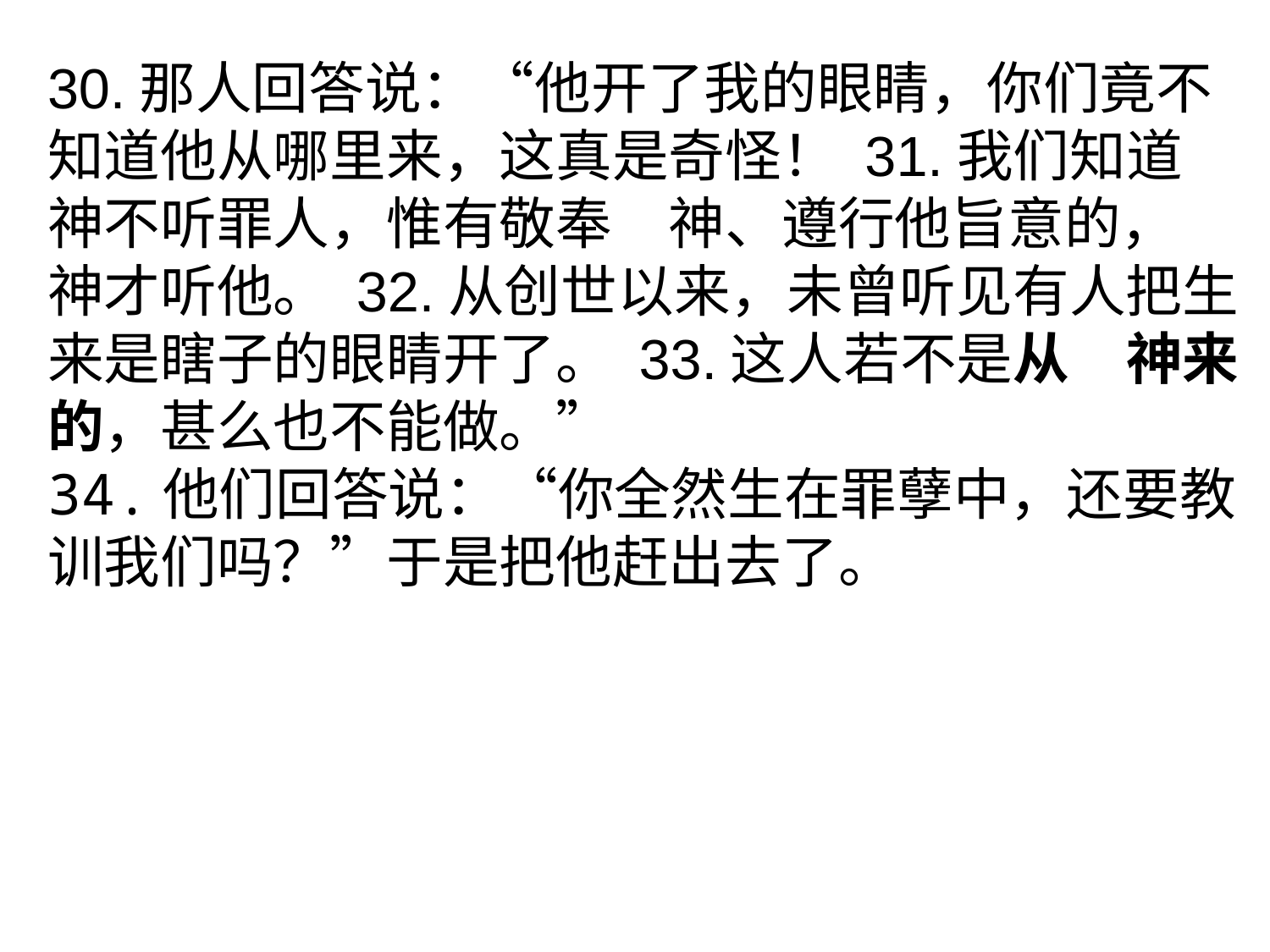

30.那人回答说：“他开了我的眼睛，你们竟不知道他从哪里来，这真是奇怪！ 31.我们知道　神不听罪人，惟有敬奉　神、遵行他旨意的，　神才听他。 32.从创世以来，未曾听见有人把生来是瞎子的眼睛开了。 33.这人若不是从　神来的，甚么也不能做。”
34.他们回答说：“你全然生在罪孽中，还要教训我们吗？”于是把他赶出去了。